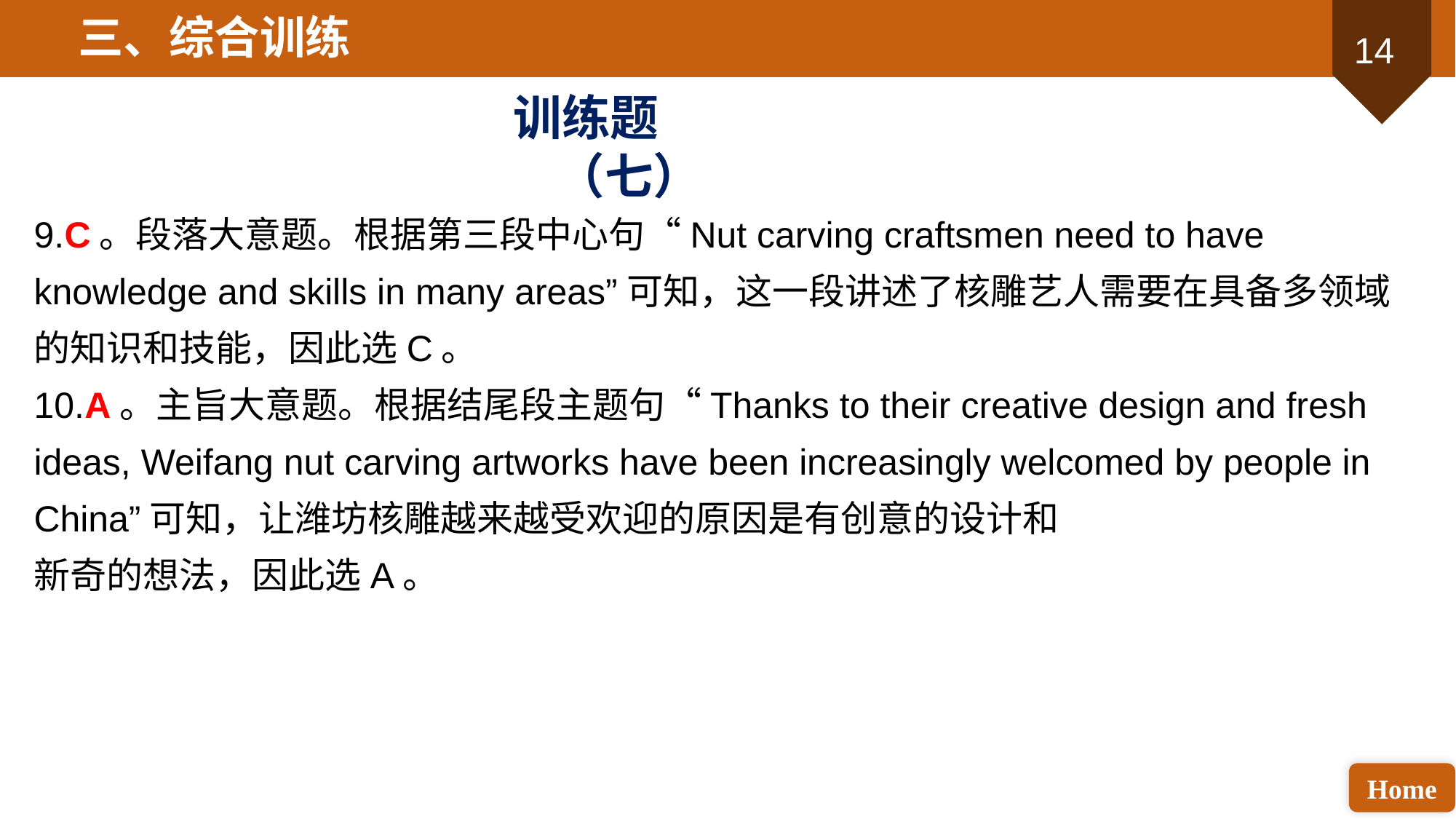

三、综合训练
训练题（七）
9.C。段落大意题。根据第三段中心句“Nut carving craftsmen need to have knowledge and skills in many areas”可知，这一段讲述了核雕艺人需要在具备多领域的知识和技能，因此选C。
10.A。主旨大意题。根据结尾段主题句“Thanks to their creative design and fresh ideas, Weifang nut carving artworks have been increasingly welcomed by people in China”可知，让潍坊核雕越来越受欢迎的原因是有创意的设计和
新奇的想法，因此选A。